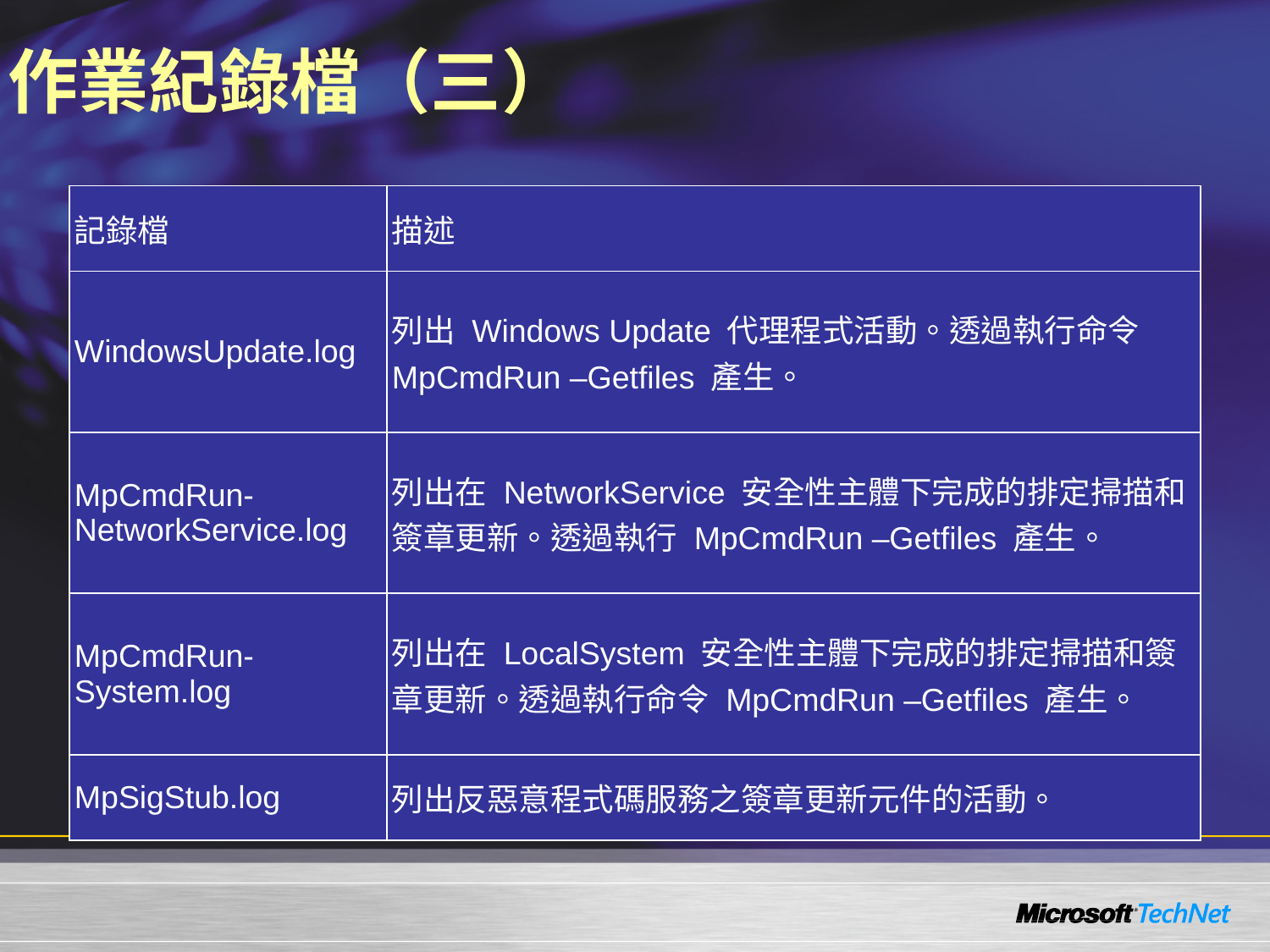

# 作業紀錄檔（三）
| 記錄檔 | 描述 |
| --- | --- |
| WindowsUpdate.log | 列出 Windows Update 代理程式活動。透過執行命令 MpCmdRun –Getfiles 產生。 |
| MpCmdRun-NetworkService.log | 列出在 NetworkService 安全性主體下完成的排定掃描和簽章更新。透過執行 MpCmdRun –Getfiles 產生。 |
| MpCmdRun-System.log | 列出在 LocalSystem 安全性主體下完成的排定掃描和簽章更新。透過執行命令 MpCmdRun –Getfiles 產生。 |
| MpSigStub.log | 列出反惡意程式碼服務之簽章更新元件的活動。 |